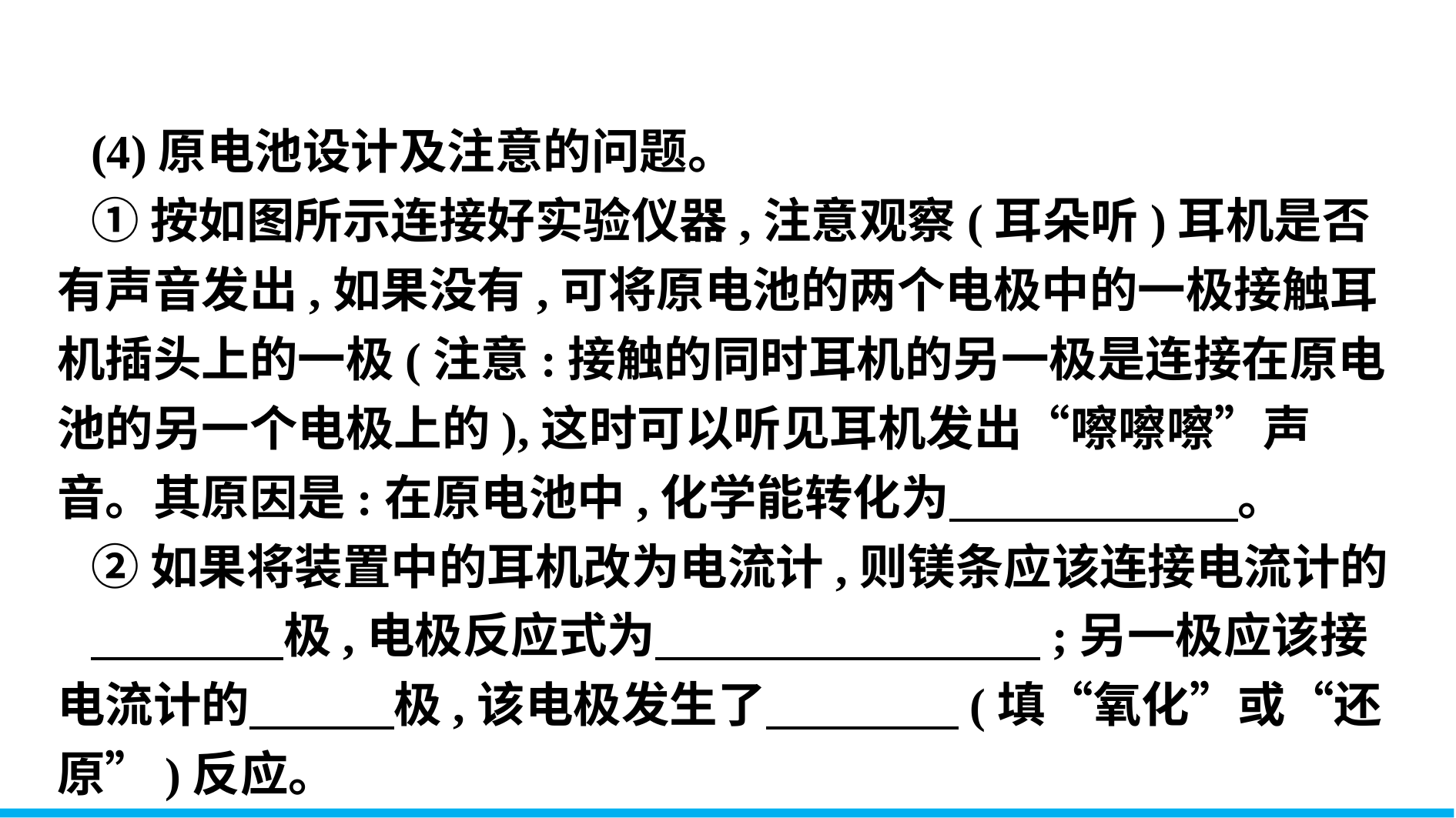

(4)原电池设计及注意的问题。
①按如图所示连接好实验仪器,注意观察(耳朵听)耳机是否有声音发出,如果没有,可将原电池的两个电极中的一极接触耳机插头上的一极(注意:接触的同时耳机的另一极是连接在原电池的另一个电极上的),这时可以听见耳机发出“嚓嚓嚓”声音。其原因是:在原电池中,化学能转化为　　　　　　。
②如果将装置中的耳机改为电流计,则镁条应该连接电流计的
　　　　极,电极反应式为　　　　　　　　;另一极应该接电流计的　　　极,该电极发生了　　　　(填“氧化”或“还原”)反应。